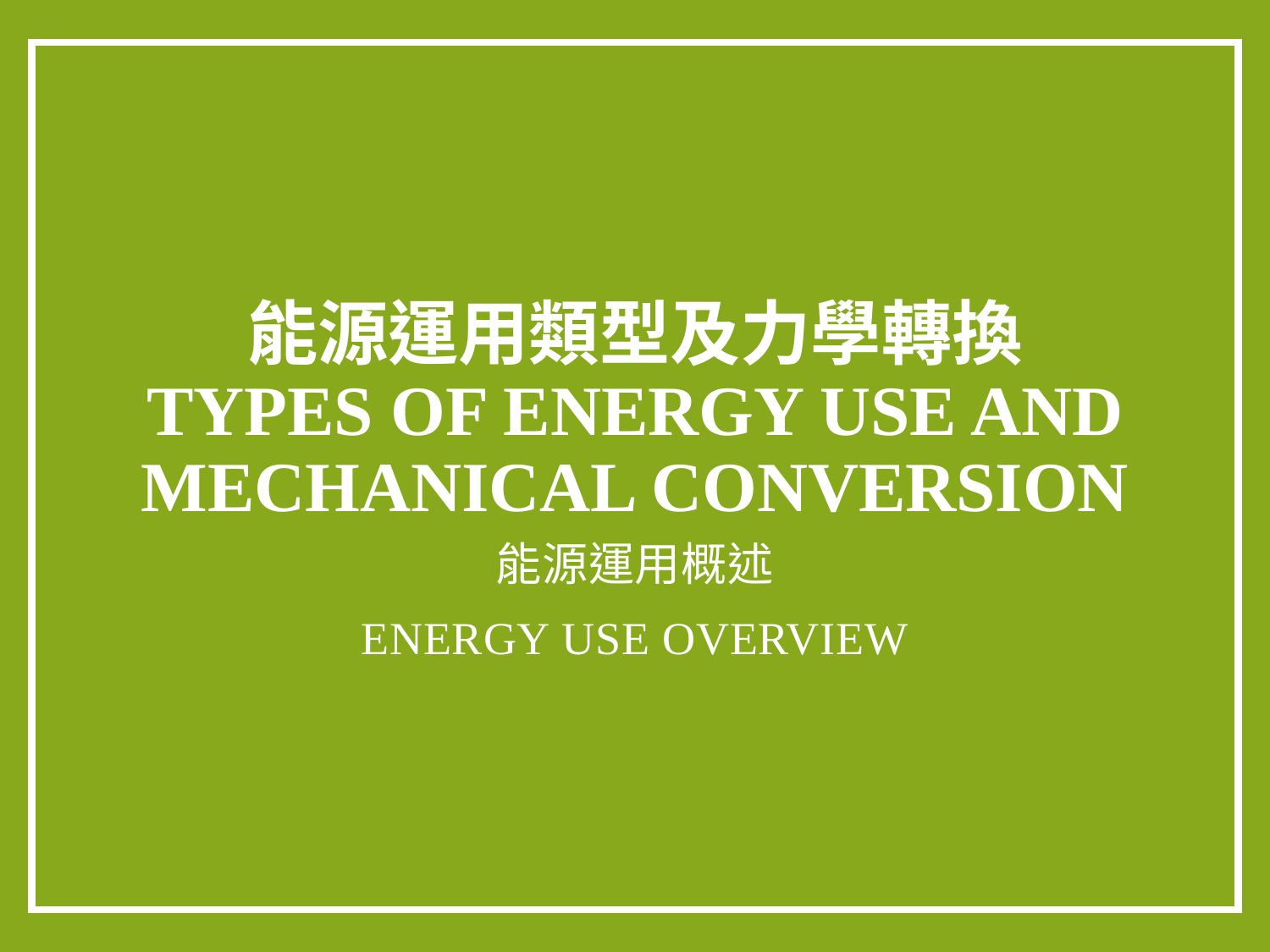

# 能源運用類型及力學轉換 Types of energy use and mechanical conversion
能源運用概述
Energy use overview